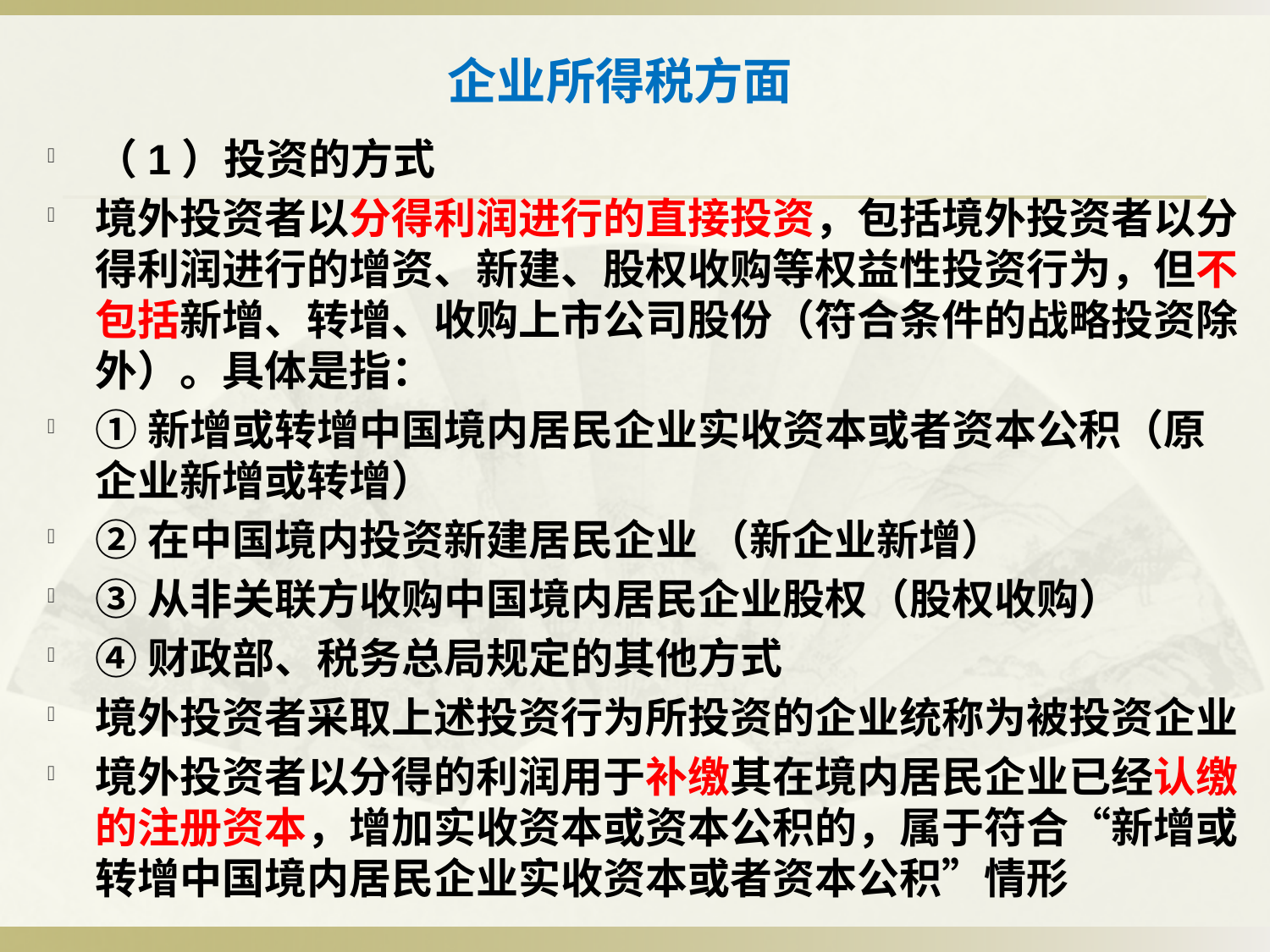

# 企业所得税方面
（1）投资的方式
境外投资者以分得利润进行的直接投资，包括境外投资者以分得利润进行的增资、新建、股权收购等权益性投资行为，但不包括新增、转增、收购上市公司股份（符合条件的战略投资除外）。具体是指：
①新增或转增中国境内居民企业实收资本或者资本公积（原企业新增或转增）
②在中国境内投资新建居民企业 （新企业新增）
③从非关联方收购中国境内居民企业股权（股权收购）
④财政部、税务总局规定的其他方式
境外投资者采取上述投资行为所投资的企业统称为被投资企业
境外投资者以分得的利润用于补缴其在境内居民企业已经认缴的注册资本，增加实收资本或资本公积的，属于符合“新增或转增中国境内居民企业实收资本或者资本公积”情形